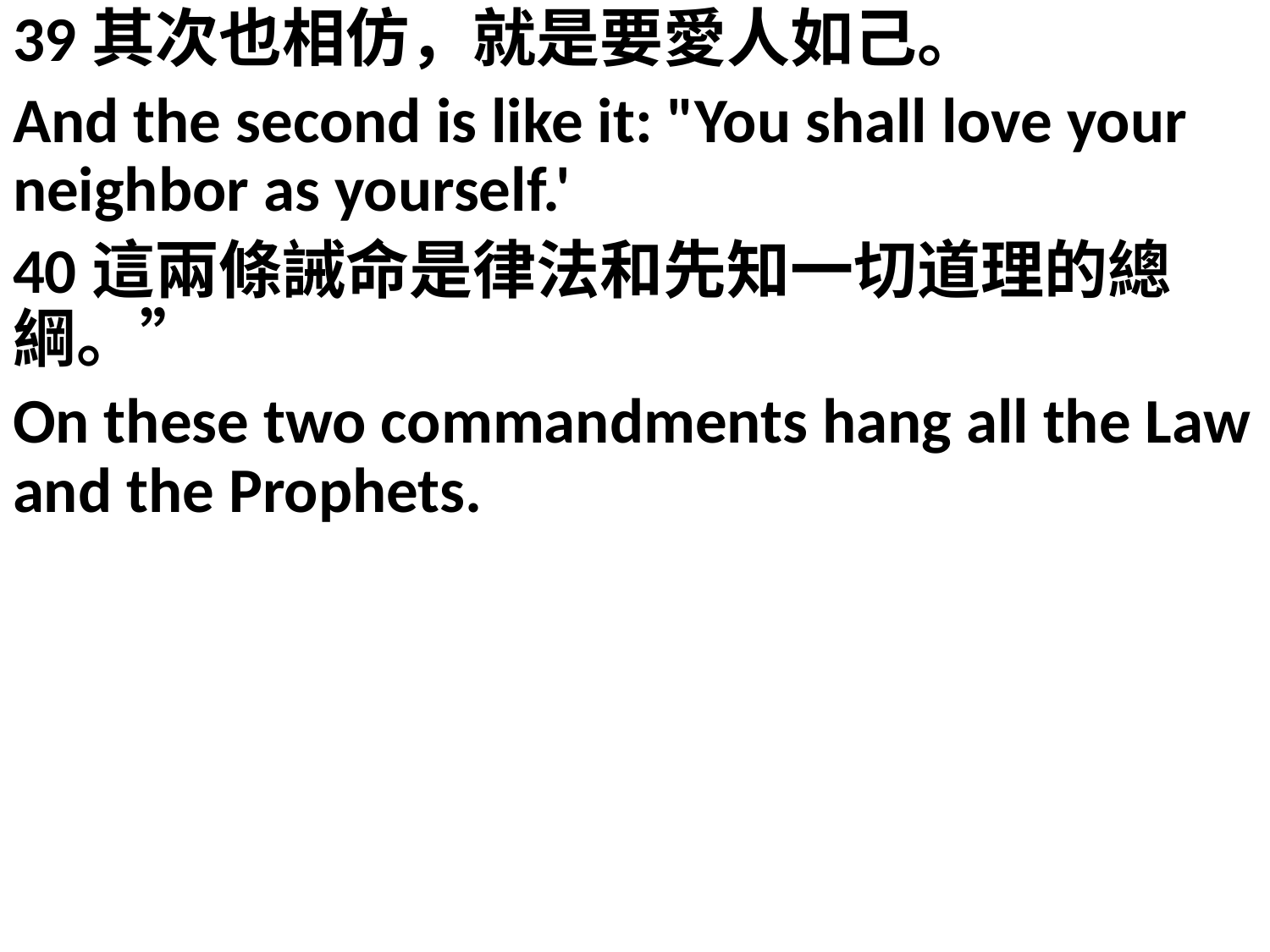

39其次也相仿，就是要愛人如己。
And the second is like it: "You shall love your neighbor as yourself.'
40這兩條誡命是律法和先知一切道理的總綱。”
On these two commandments hang all the Law and the Prophets.